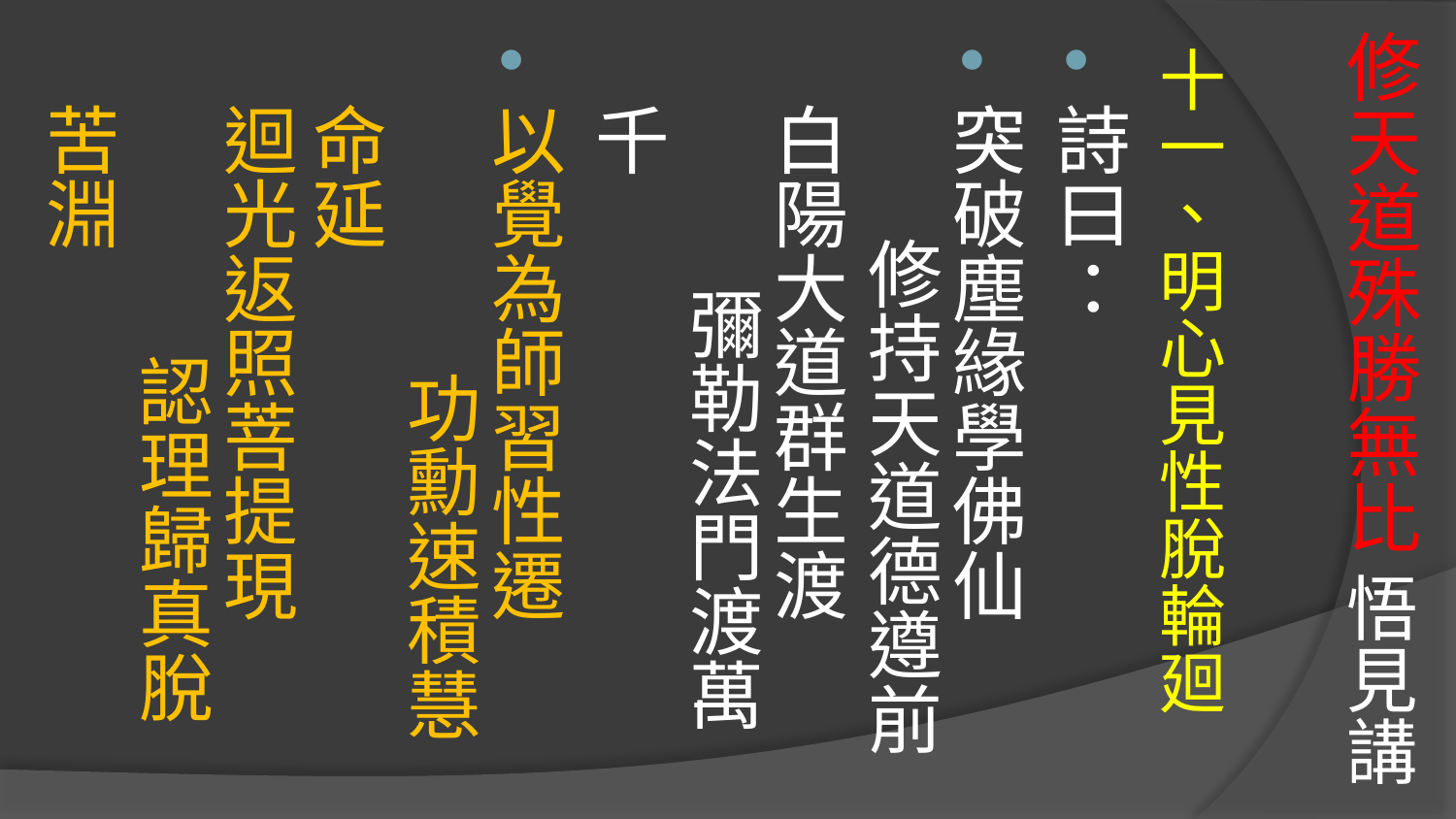

# 修天道殊勝無比 悟見講
十一、明心見性脫輪廻
詩曰：
突破塵緣學佛仙 　             修持天道德遵前
白陽大道群生渡 　                彌勒法門渡萬千
以覺為師習性遷 　                     功勳速積慧命延
迴光返照菩提現　                     認理歸真脫苦淵